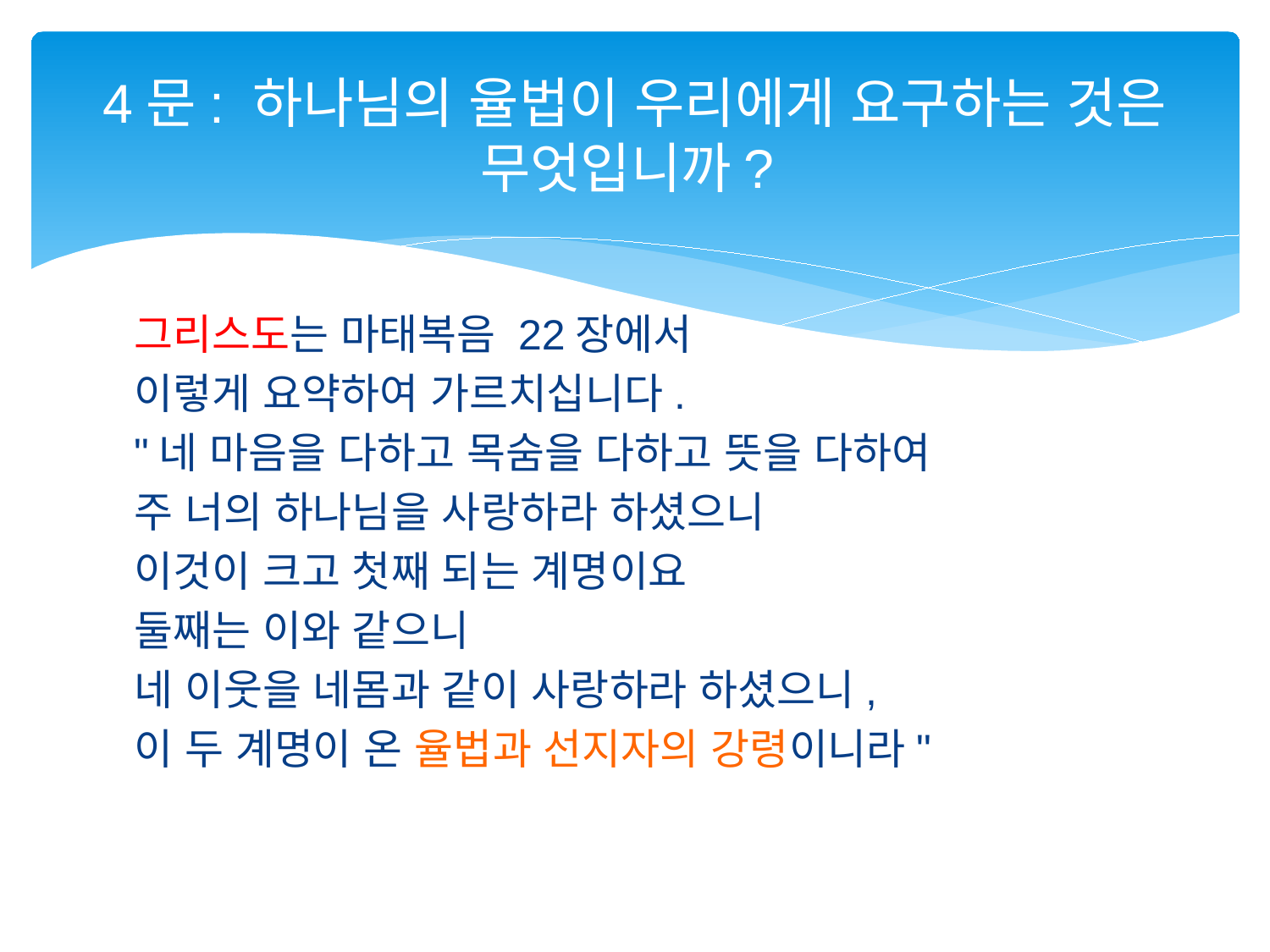

# 4문: 하나님의 율법이 우리에게 요구하는 것은 무엇입니까?
그리스도는 마태복음 22장에서
이렇게 요약하여 가르치십니다.
"네 마음을 다하고 목숨을 다하고 뜻을 다하여
주 너의 하나님을 사랑하라 하셨으니
이것이 크고 첫째 되는 계명이요
둘째는 이와 같으니
네 이웃을 네몸과 같이 사랑하라 하셨으니,
이 두 계명이 온 율법과 선지자의 강령이니라"